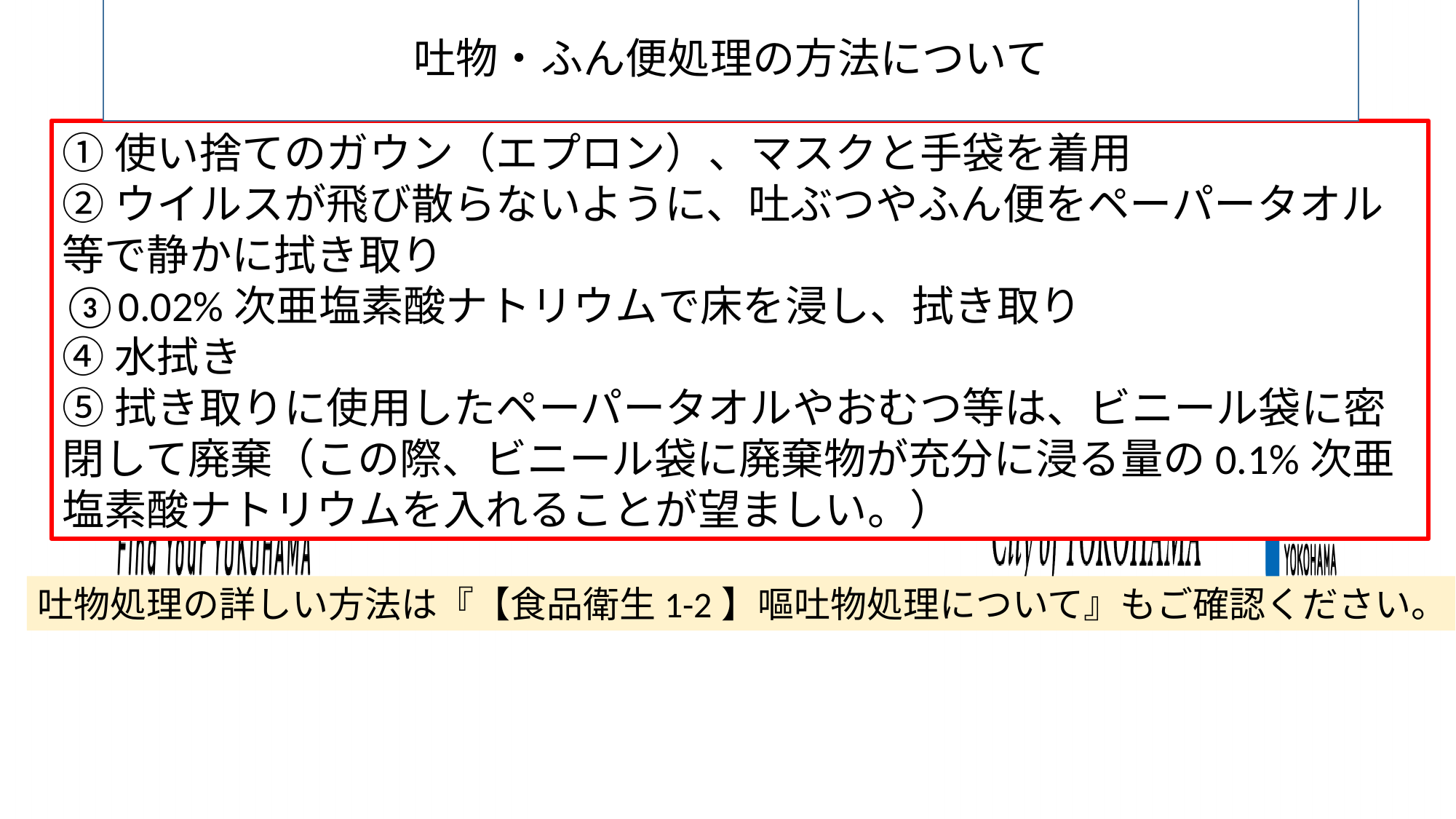

# 吐物・ふん便処理の方法について
①使い捨てのガウン（エプロン）、マスクと手袋を着用
②ウイルスが飛び散らないように、吐ぶつやふん便をペーパータオル等で静かに拭き取り
③0.02%次亜塩素酸ナトリウムで床を浸し、拭き取り
④水拭き
⑤拭き取りに使用したペーパータオルやおむつ等は、ビニール袋に密閉して廃棄（この際、ビニール袋に廃棄物が充分に浸る量の0.1%次亜塩素酸ナトリウムを入れることが望ましい。）
吐物処理の詳しい方法は『【食品衛生1-2】嘔吐物処理について』もご確認ください。